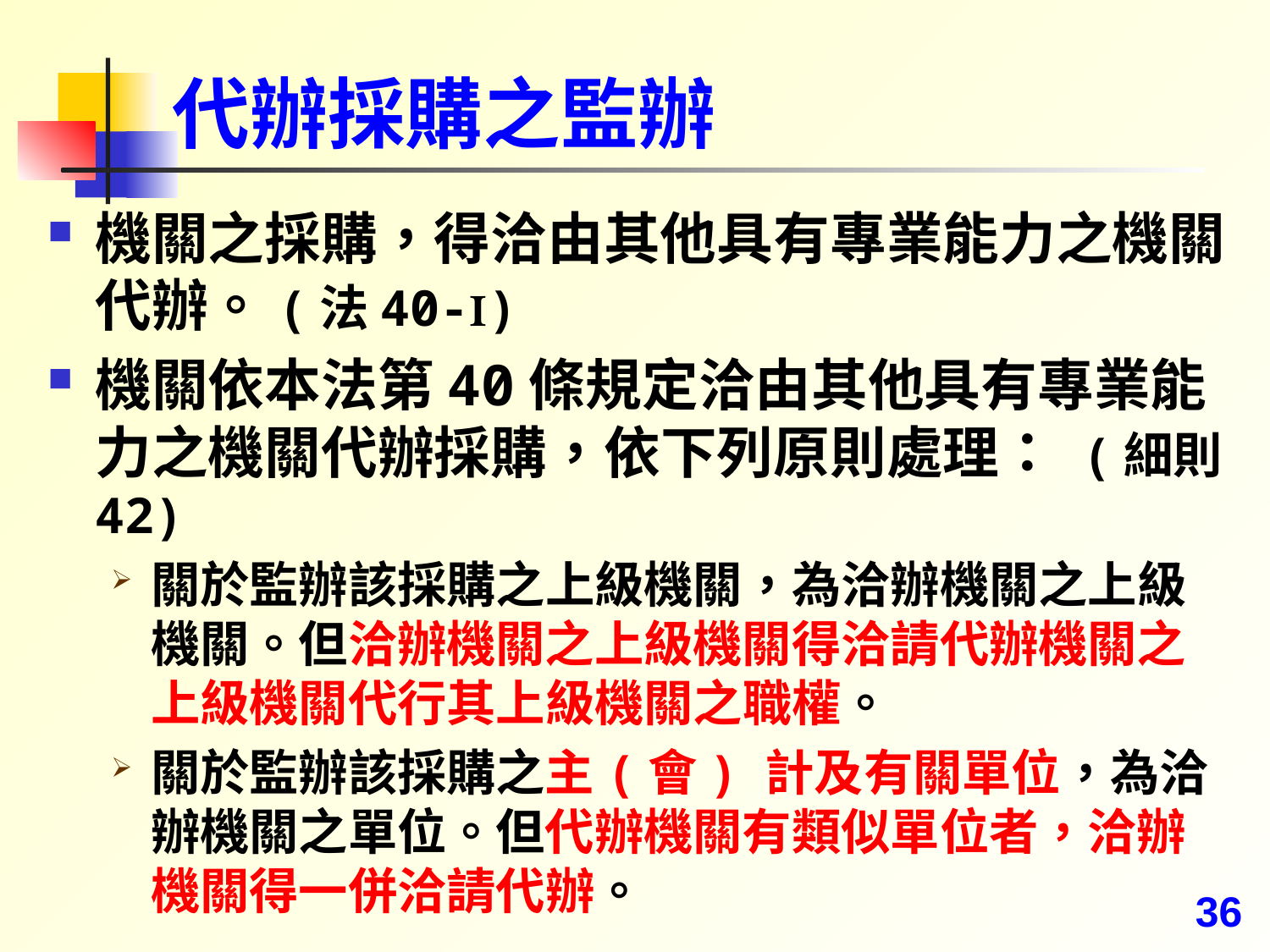

# 代辦採購之監辦
機關之採購，得洽由其他具有專業能力之機關代辦。(法40-Ⅰ)
機關依本法第40條規定洽由其他具有專業能力之機關代辦採購，依下列原則處理： (細則42)
關於監辦該採購之上級機關，為洽辦機關之上級機關。但洽辦機關之上級機關得洽請代辦機關之上級機關代行其上級機關之職權。
關於監辦該採購之主(會) 計及有關單位，為洽辦機關之單位。但代辦機關有類似單位者，洽辦機關得一併洽請代辦。

36